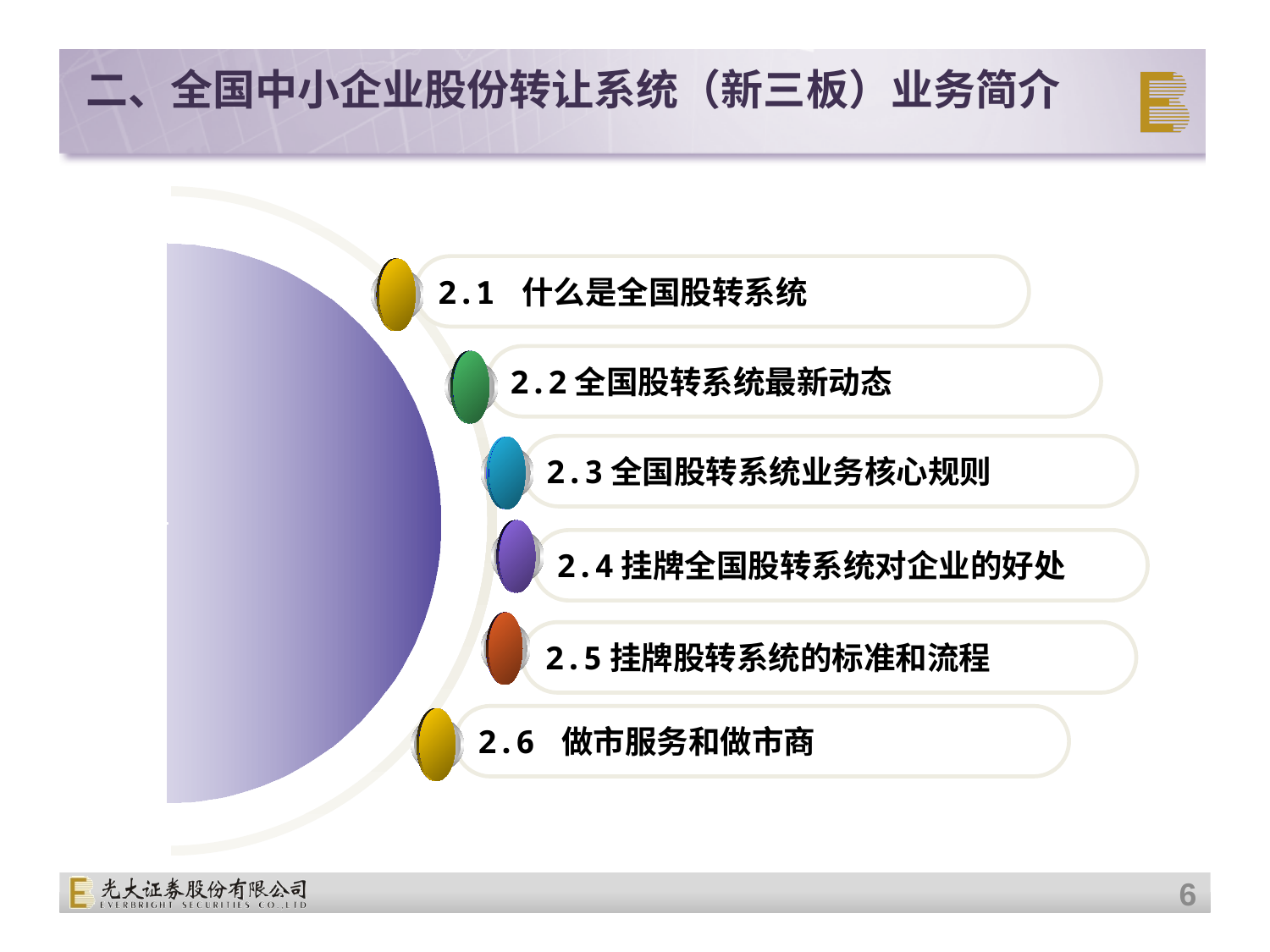

# 二、全国中小企业股份转让系统（新三板）业务简介

2.1 什么是全国股转系统

2.2全国股转系统最新动态

2.3全国股转系统业务核心规则

2.4挂牌全国股转系统对企业的好处

2.5挂牌股转系统的标准和流程
2.6 做市服务和做市商

6